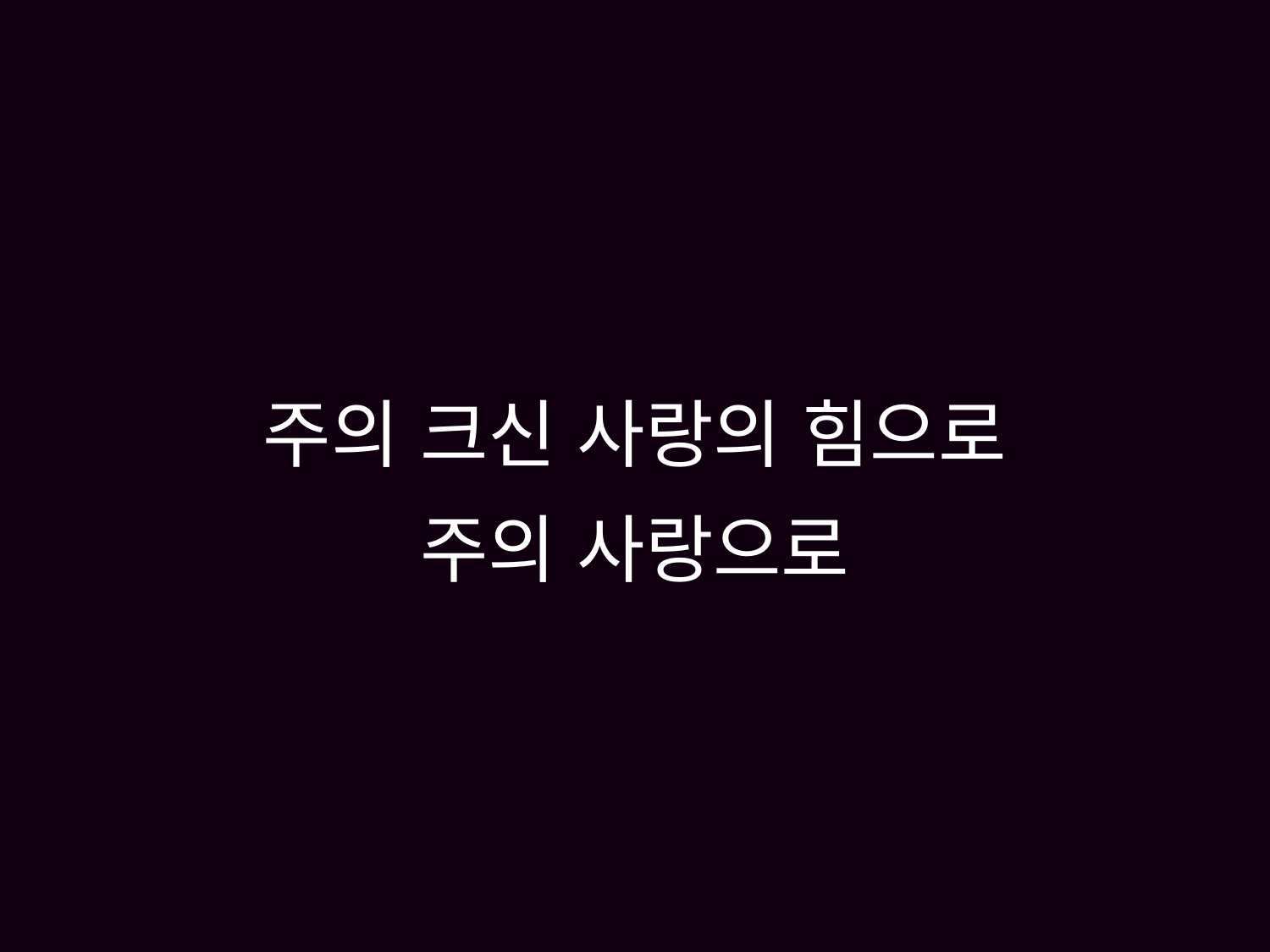

# 주의 크신 사랑의 힘으로 주의 사랑으로